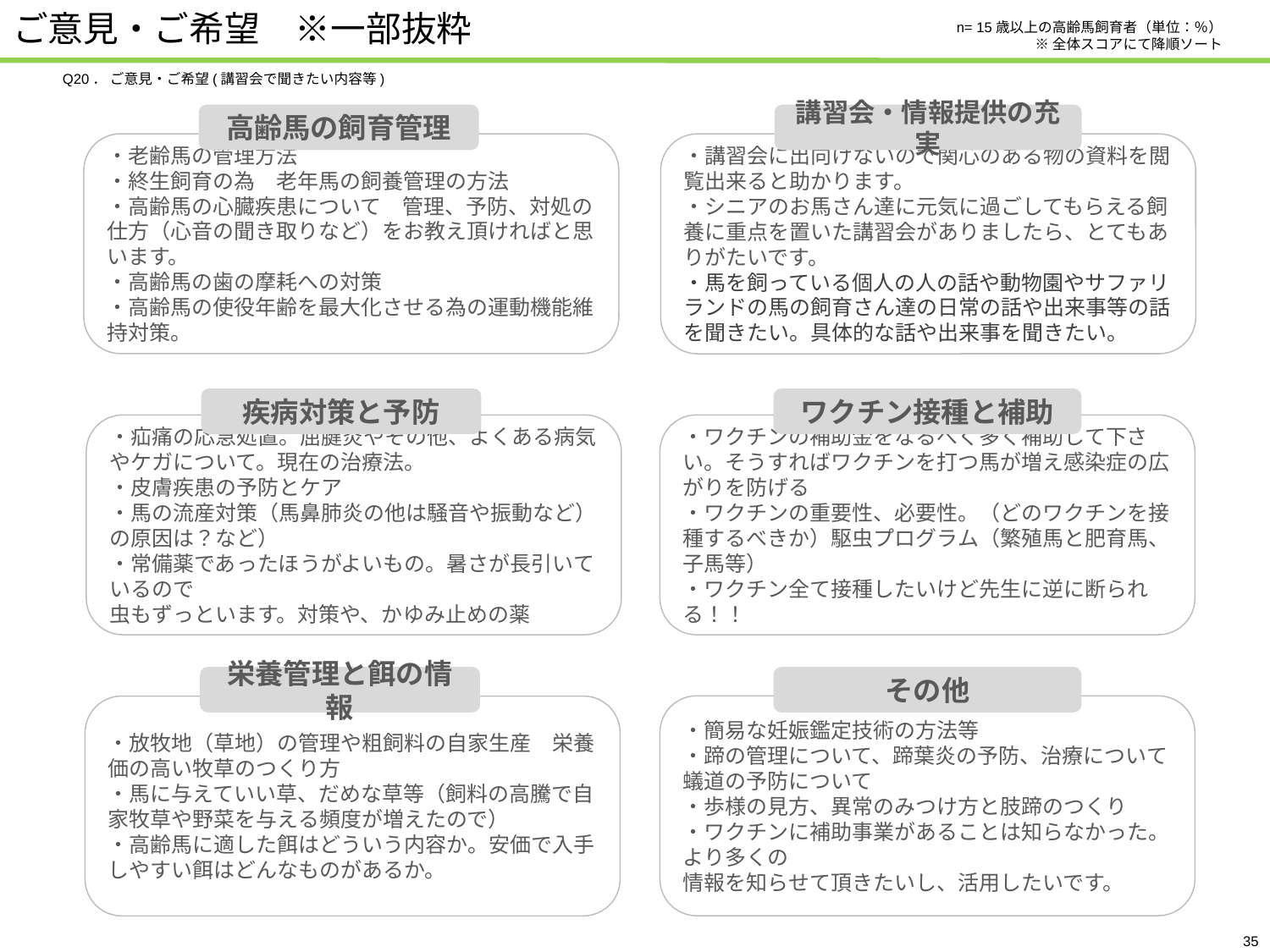

# ご意見・ご希望　※一部抜粋
n= 15歳以上の高齢馬飼育者（単位：％）
※全体スコアにて降順ソート
Q20． ご意見・ご希望(講習会で聞きたい内容等)
高齢馬の飼育管理
講習会・情報提供の充実
・老齢馬の管理方法
・終生飼育の為　老年馬の飼養管理の方法
・高齢馬の心臓疾患について　管理、予防、対処の仕方（心音の聞き取りなど）をお教え頂ければと思います。
・高齢馬の歯の摩耗への対策
・高齢馬の使役年齢を最大化させる為の運動機能維持対策。
・講習会に出向けないので関心のある物の資料を閲覧出来ると助かります。
・シニアのお馬さん達に元気に過ごしてもらえる飼養に重点を置いた講習会がありましたら、とてもありがたいです。
・馬を飼っている個人の人の話や動物園やサファリランドの馬の飼育さん達の日常の話や出来事等の話を聞きたい。具体的な話や出来事を聞きたい。
疾病対策と予防
ワクチン接種と補助
・疝痛の応急処置。屈腱炎やその他、よくある病気やケガについて。現在の治療法。
・皮膚疾患の予防とケア
・馬の流産対策（馬鼻肺炎の他は騒音や振動など）の原因は？など）
・常備薬であったほうがよいもの。暑さが長引いているので
虫もずっといます。対策や、かゆみ止めの薬
・ワクチンの補助金をなるべく多く補助して下さい。そうすればワクチンを打つ馬が増え感染症の広がりを防げる
・ワクチンの重要性、必要性。（どのワクチンを接種するべきか）駆虫プログラム（繁殖馬と肥育馬、子馬等）
・ワクチン全て接種したいけど先生に逆に断られる！！
栄養管理と餌の情報
その他
・簡易な妊娠鑑定技術の方法等
・蹄の管理について、蹄葉炎の予防、治療について蟻道の予防について
・歩様の見方、異常のみつけ方と肢蹄のつくり
・ワクチンに補助事業があることは知らなかった。より多くの
情報を知らせて頂きたいし、活用したいです。
・放牧地（草地）の管理や粗飼料の自家生産　栄養価の高い牧草のつくり方
・馬に与えていい草、だめな草等（飼料の高騰で自家牧草や野菜を与える頻度が増えたので）
・高齢馬に適した餌はどういう内容か。安価で入手しやすい餌はどんなものがあるか。